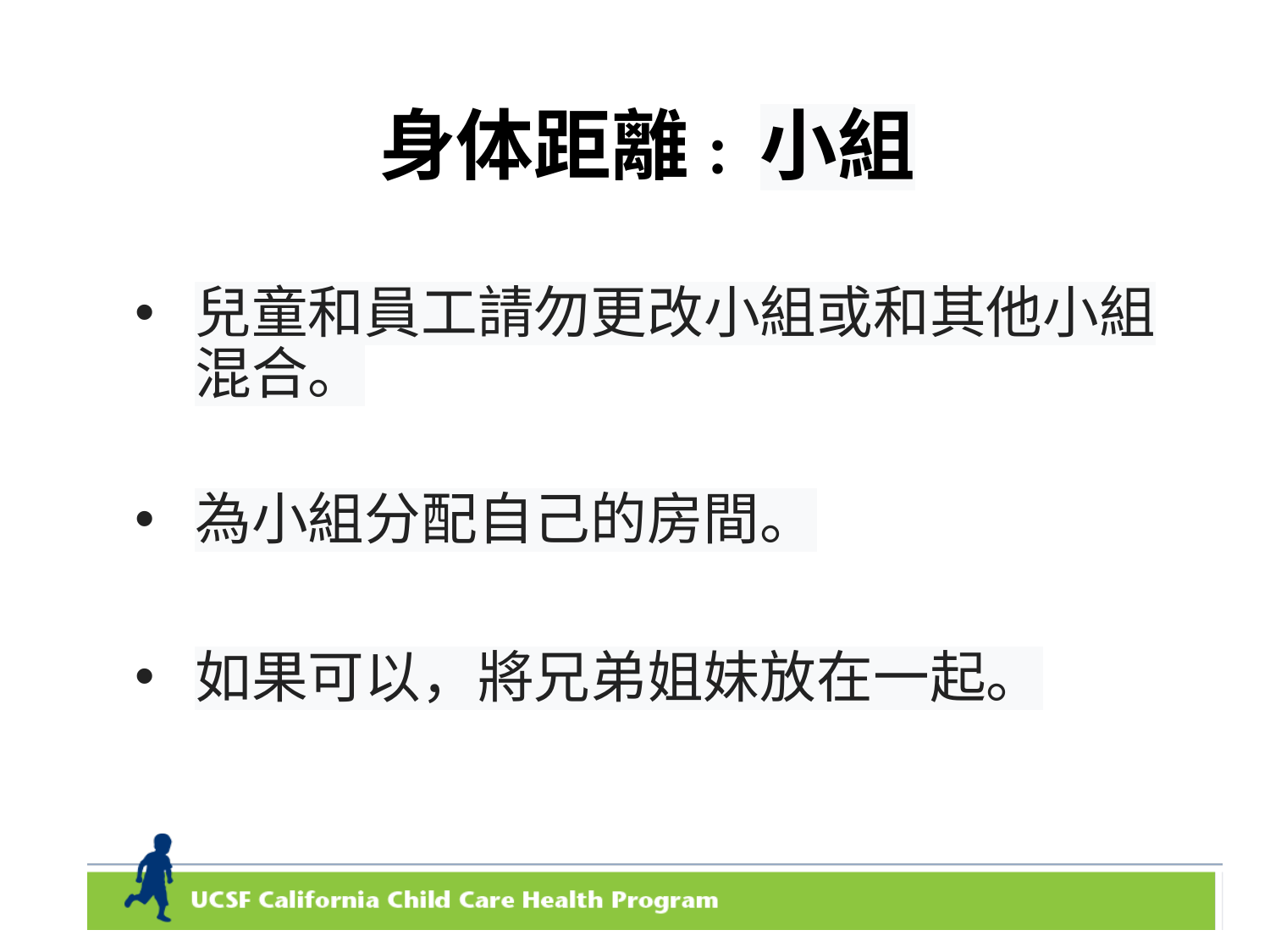

身体距離: 小組

兒童和員工請勿更改小組或和其他小組混合。

為小組分配自己的房間。

如果可以，將兄弟姐妹放在一起。